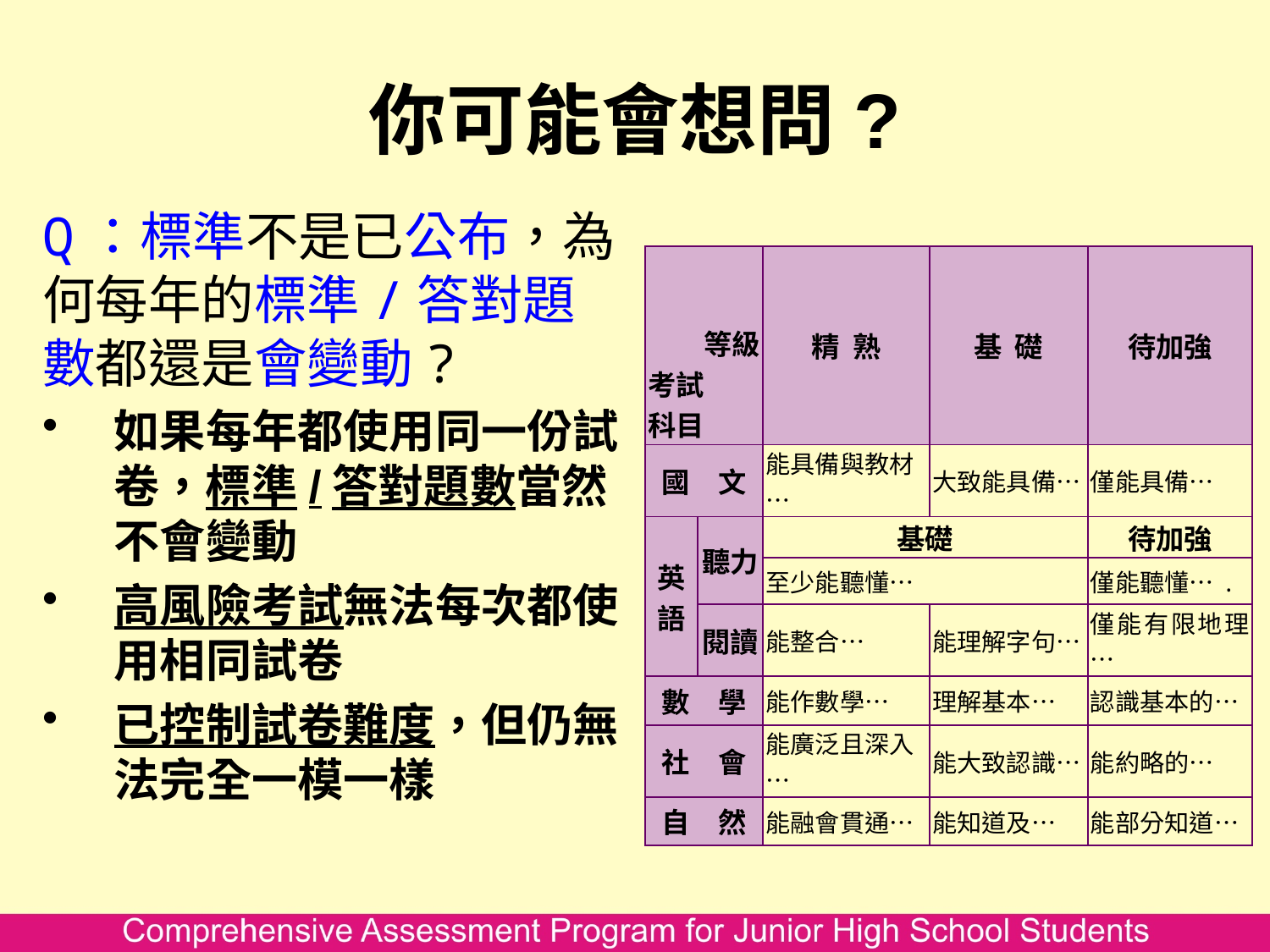

# 你可能會想問?
Q：標準不是已公布，為何每年的標準/答對題數都還是會變動?
如果每年都使用同一份試卷，標準/答對題數當然不會變動
高風險考試無法每次都使用相同試卷
已控制試卷難度，但仍無法完全一模一樣

| 等級 考試 科目 |  | 精 熟 | 基 礎 | 待加強 |
| --- | --- | --- | --- | --- |
| 國　文 |  | 能具備與教材… | 大致能具備… | 僅能具備… |
| 英語 | 聽力 | 基礎 |  | 待加強 |
|  |  | 至少能聽懂… |  | 僅能聽懂…. |
|  | 閱讀 | 能整合… | 能理解字句… | 僅能有限地理… |
| 數　學 |  | 能作數學… | 理解基本… | 認識基本的… |
| 社　會 |  | 能廣泛且深入… | 能大致認識… | 能約略的… |
| 自　然 |  | 能融會貫通… | 能知道及… | 能部分知道… |